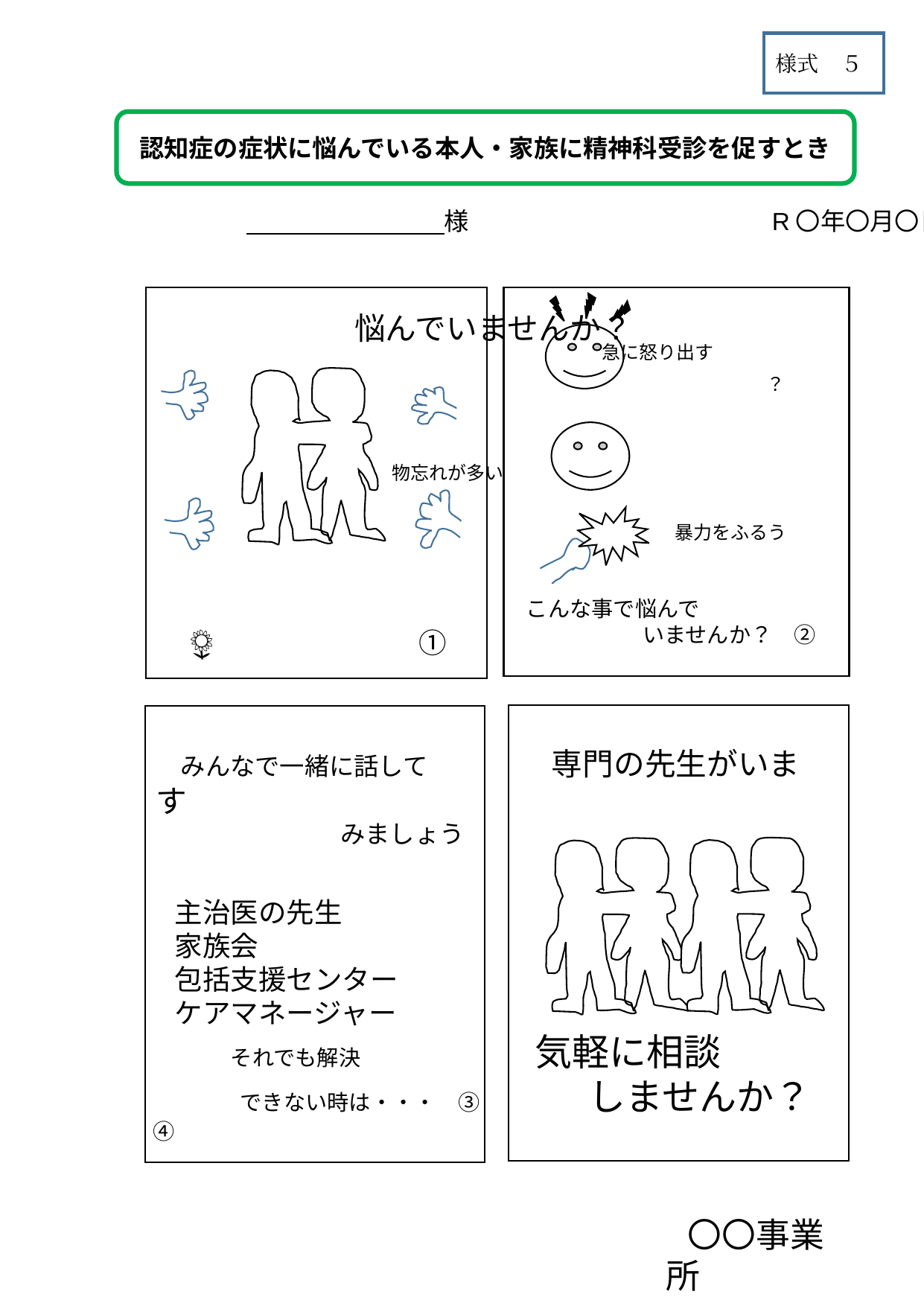

様式　５
認知症の症状に悩んでいる本人・家族に精神科受診を促すとき

　　　　　　　　様　　　　　　　　　　　　R〇年〇月〇日

🌻　　　　　　　　　①

悩んでいませんか？

	急に怒り出す

？

　　　　　物忘れが多い

　　　　　　　　暴力をふるう

こんな事で悩んで
                       いませんか？　②

みんなで一緒に話して　　　　　専門の先生がいます
　　　　　　  みましょう

主治医の先生
家族会
包括支援センター
ケアマネージャー
　　それでも解決　　　　　　　　気軽に相談
　　　できない時は・・・　③　　　　　しませんか？④

〇〇事業所